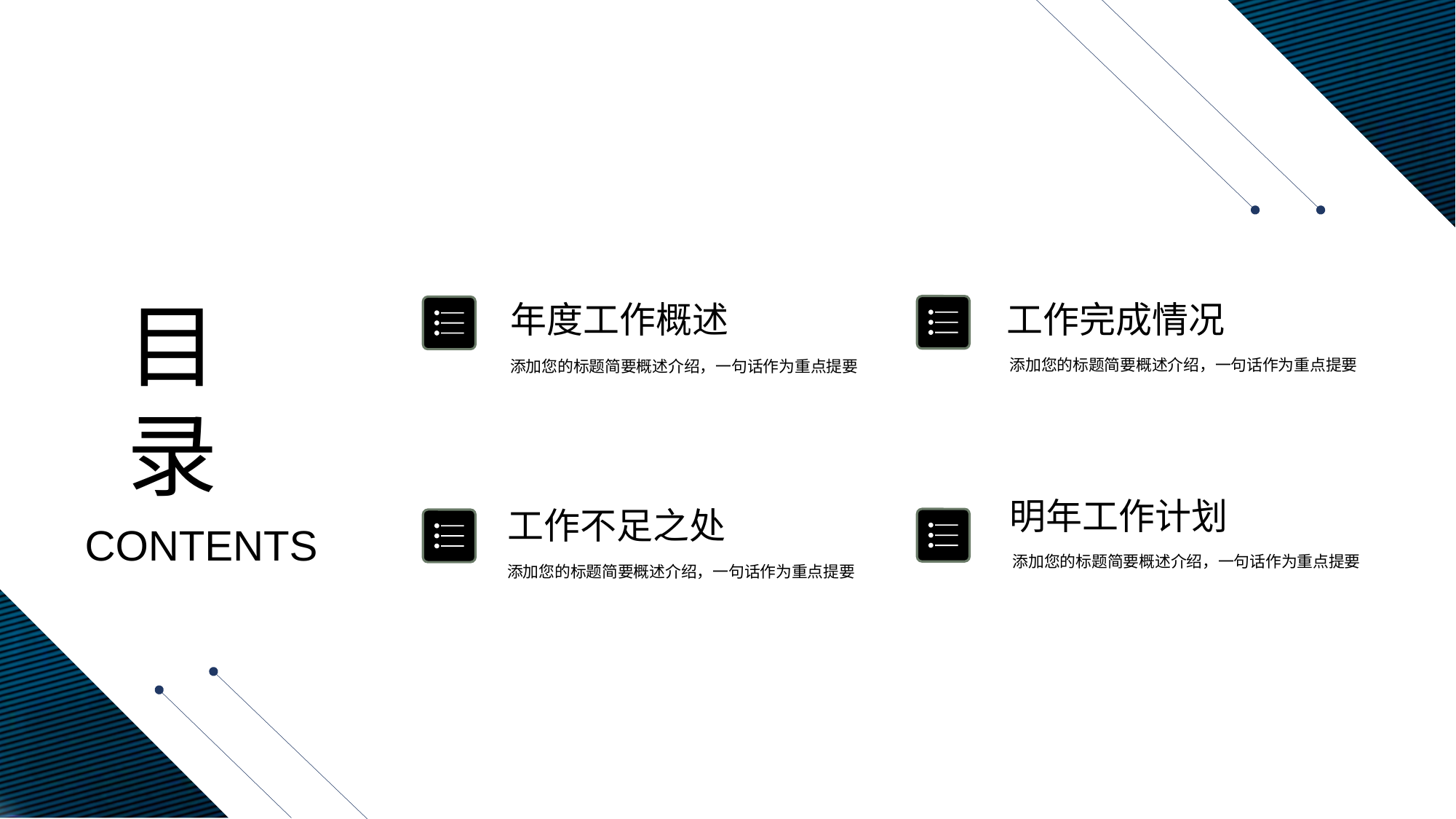

目录
年度工作概述
工作完成情况

添加您的标题简要概述介绍，一句话作为重点提要
添加您的标题简要概述介绍，一句话作为重点提要
CONTENTS
明年工作计划
工作不足之处

添加您的标题简要概述介绍，一句话作为重点提要
添加您的标题简要概述介绍，一句话作为重点提要